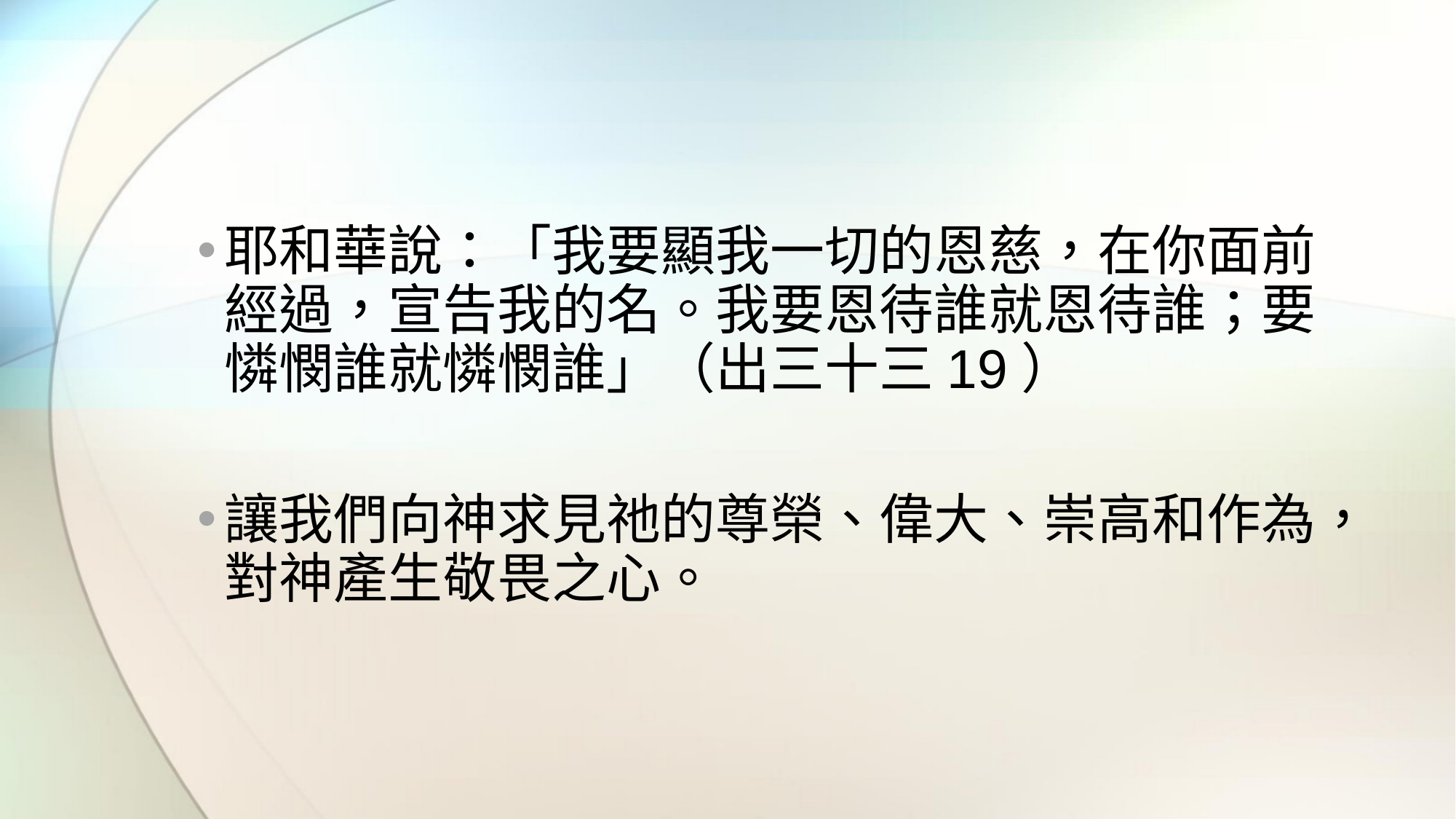

耶和華說：「我要顯我一切的恩慈，在你面前經過，宣告我的名。我要恩待誰就恩待誰；要憐憫誰就憐憫誰」（出三十三19）

讓我們向神求見祂的尊榮、偉大、崇高和作為，對神產生敬畏之心。